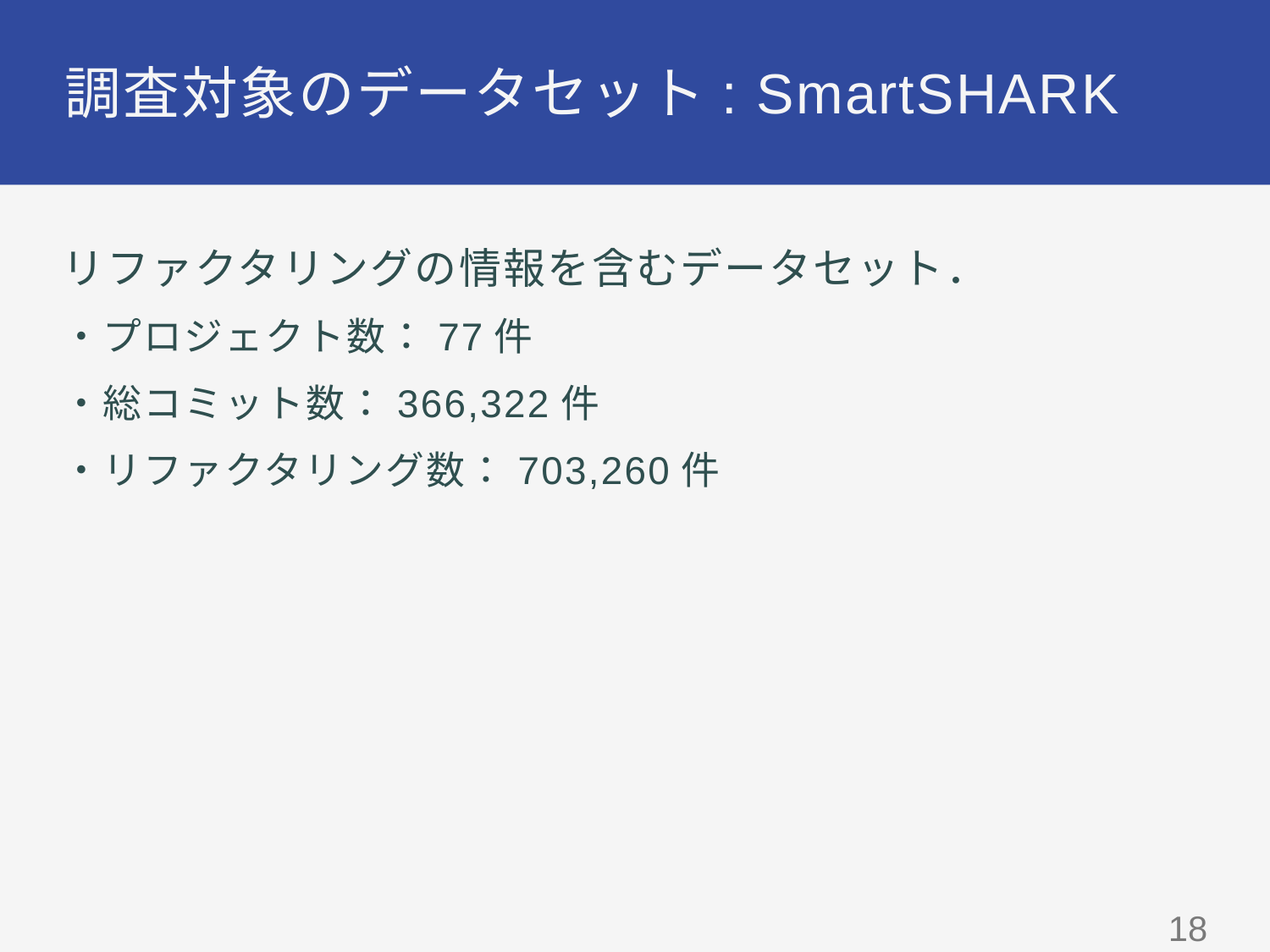

# 調査対象のデータセット: SmartSHARK
リファクタリングの情報を含むデータセット．
・プロジェクト数：77件
・総コミット数：366,322件
・リファクタリング数：703,260件

18